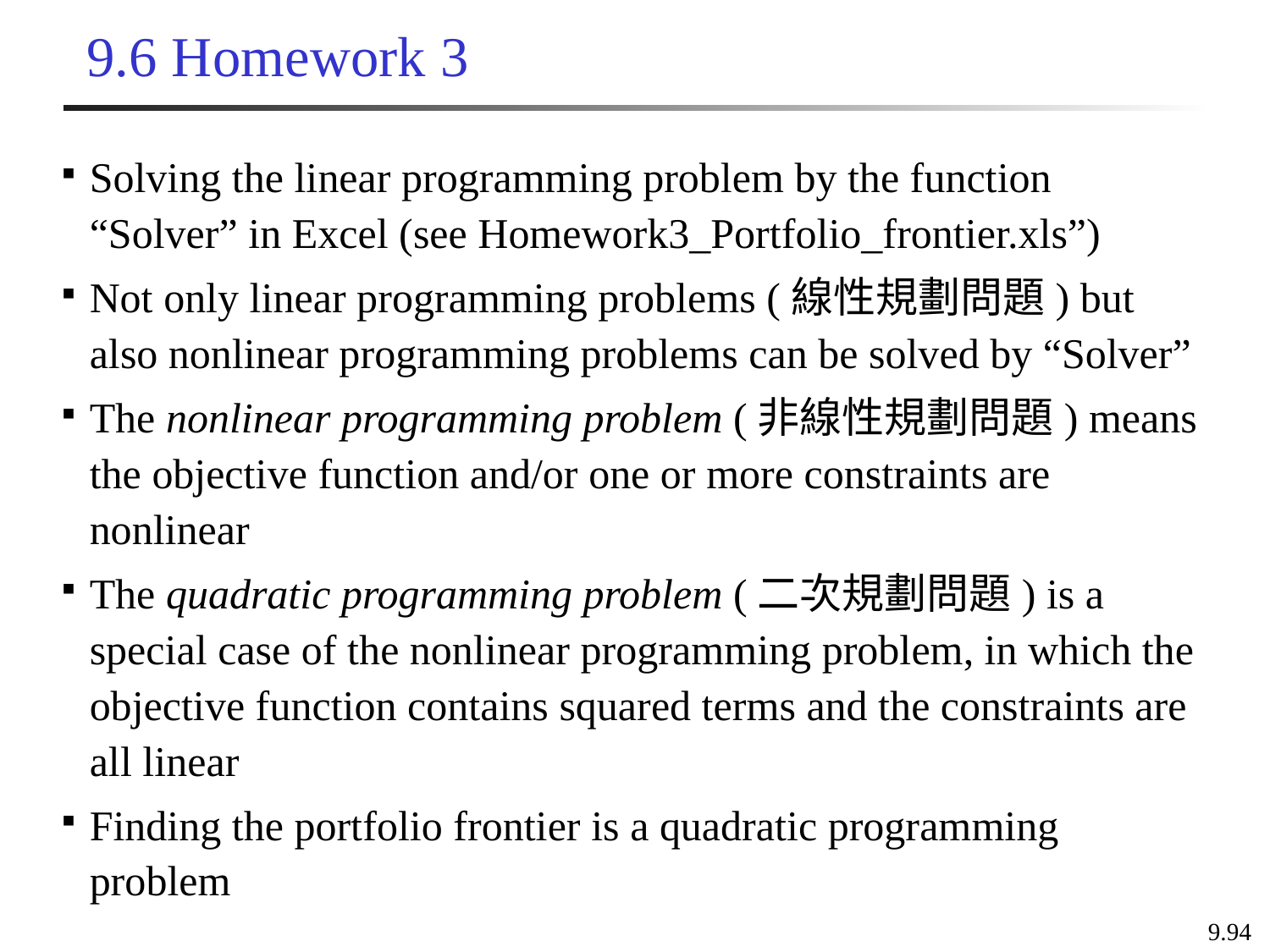

# 9.6 Homework 3
Solving the linear programming problem by the function “Solver” in Excel (see Homework3_Portfolio_frontier.xls”)
Not only linear programming problems (線性規劃問題) but also nonlinear programming problems can be solved by “Solver”
The nonlinear programming problem (非線性規劃問題) means the objective function and/or one or more constraints are nonlinear
The quadratic programming problem (二次規劃問題) is a special case of the nonlinear programming problem, in which the objective function contains squared terms and the constraints are all linear
Finding the portfolio frontier is a quadratic programming problem
9.94